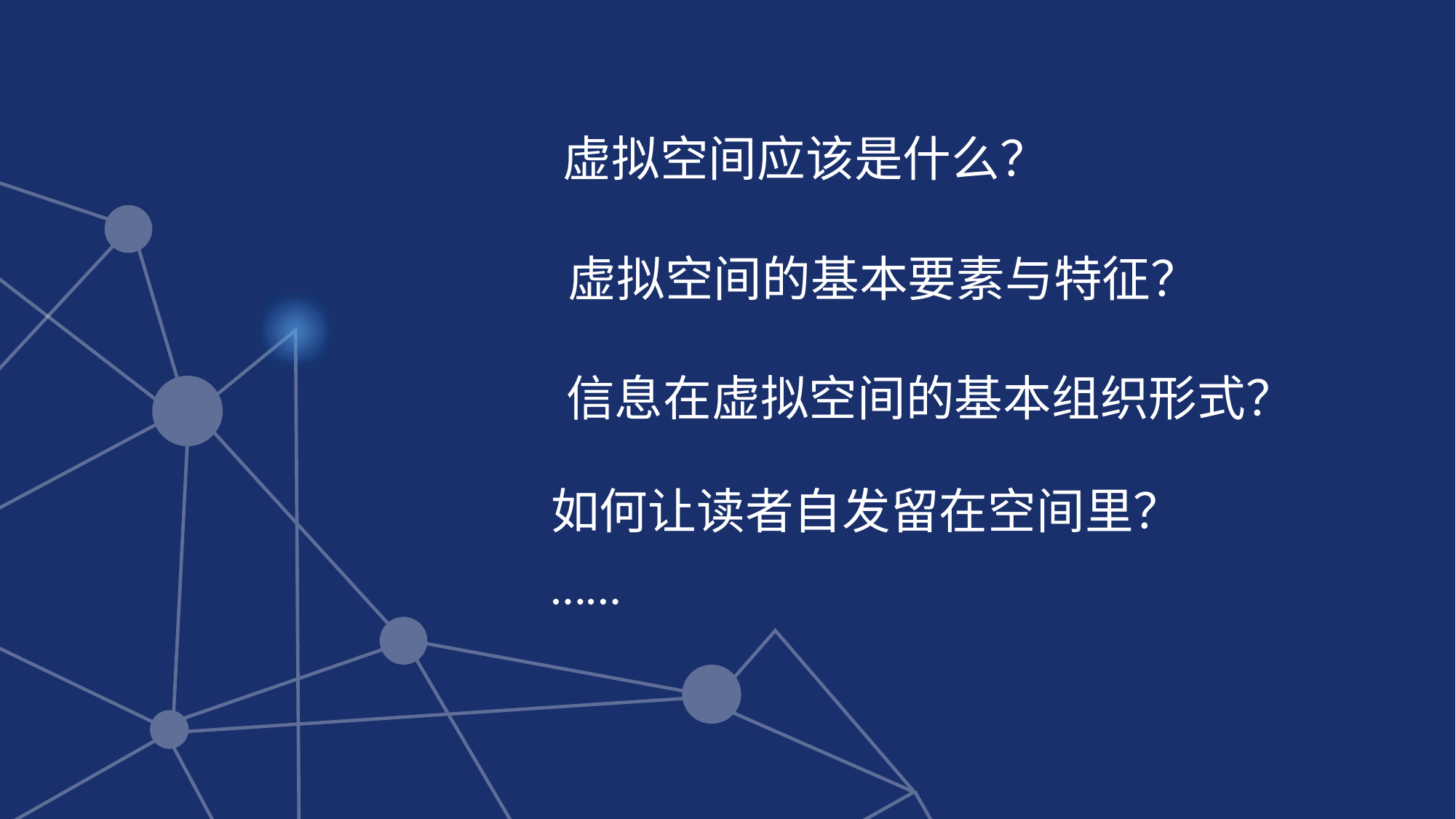

虚拟空间应该是什么？

虚拟空间的基本要素与特征？

信息在虚拟空间的基本组织形式？

如何让读者自发留在空间里？

…...